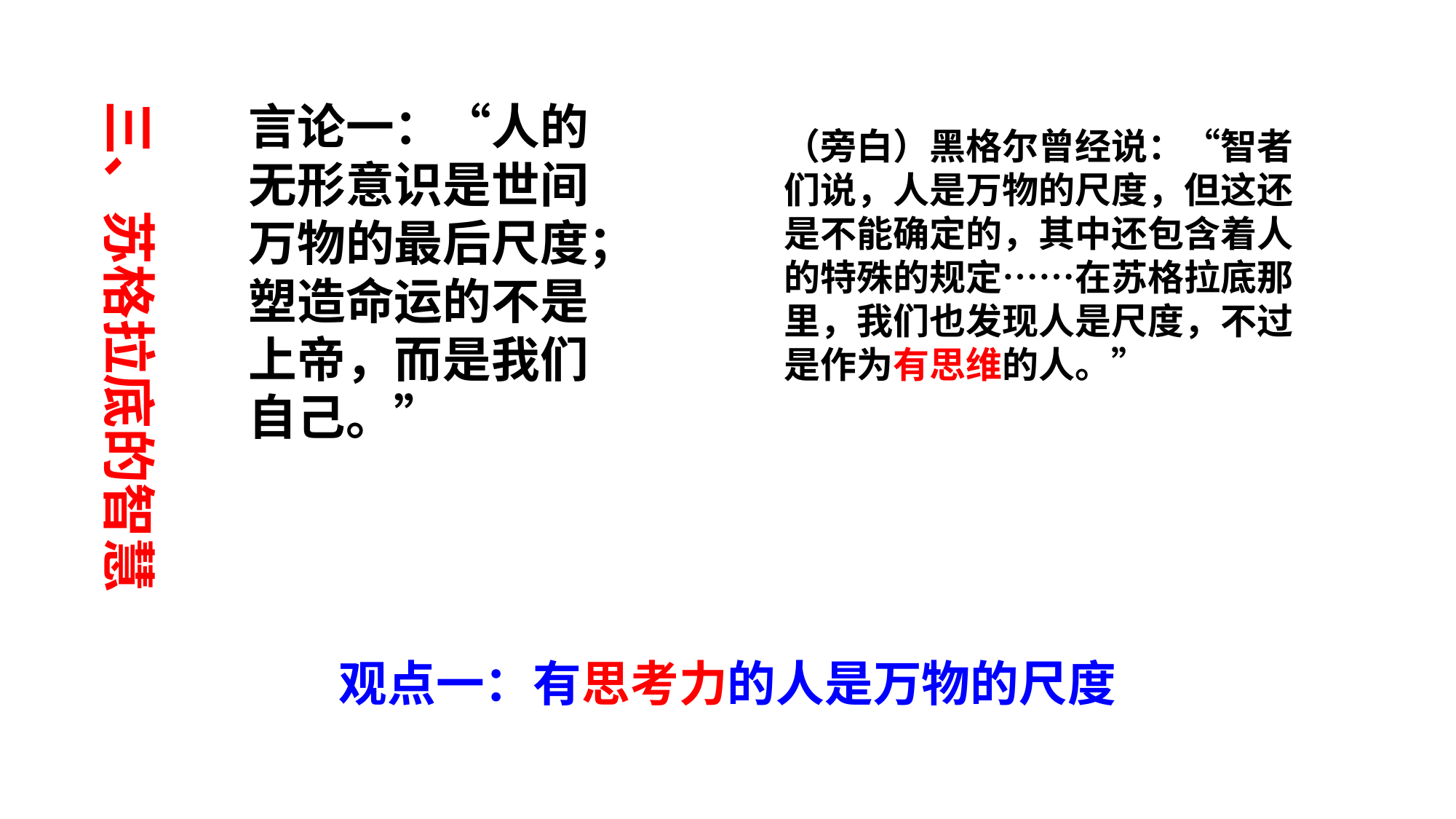

三、苏格拉底的智慧
言论一：“人的无形意识是世间万物的最后尺度；塑造命运的不是上帝，而是我们自己。”
（旁白）黑格尔曾经说：“智者们说，人是万物的尺度，但这还是不能确定的，其中还包含着人的特殊的规定……在苏格拉底那里，我们也发现人是尺度，不过是作为有思维的人。”
观点一：有思考力的人是万物的尺度